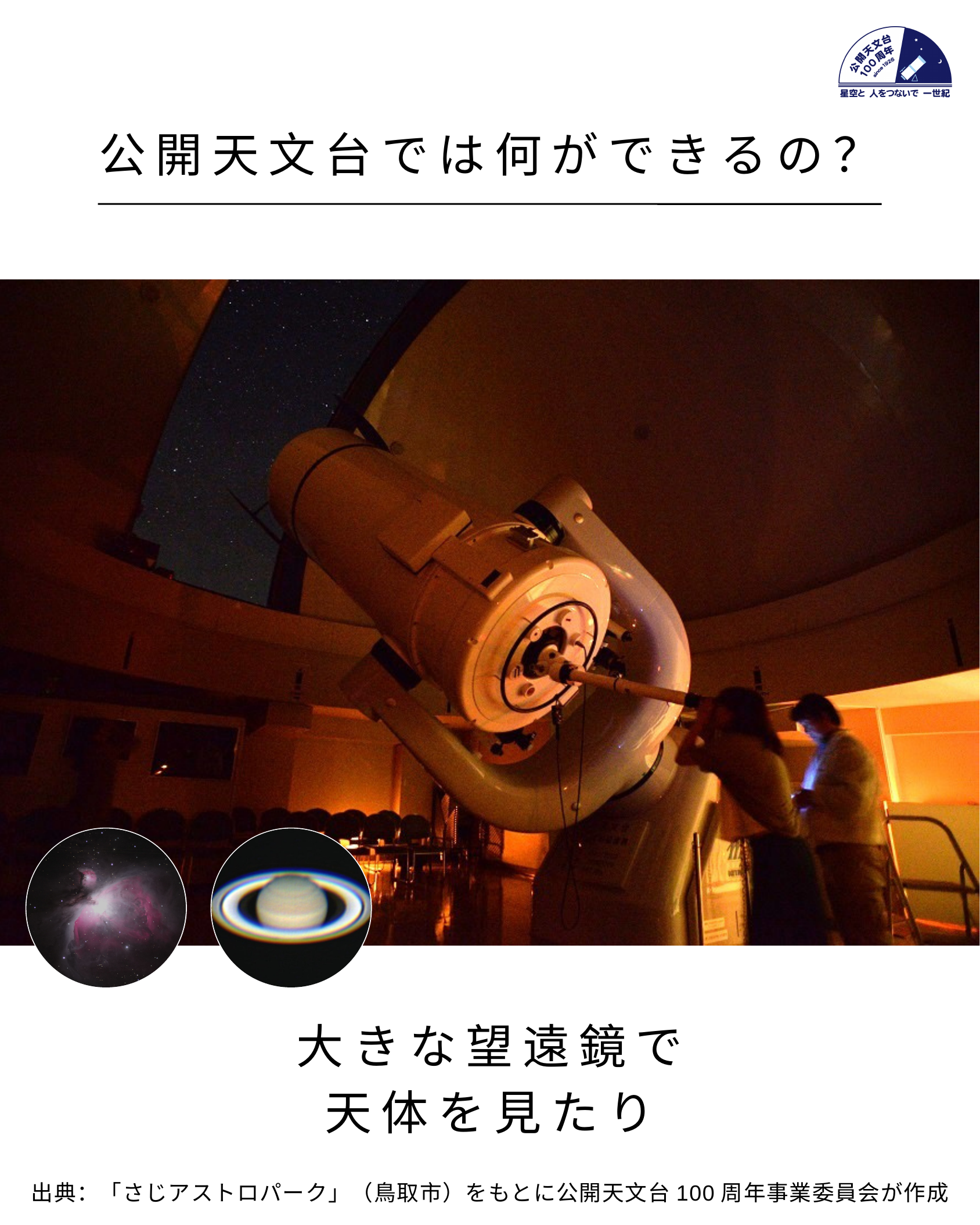

公開天文台では何ができるの？

大きな望遠鏡で
天体を見たり
出典：「さじアストロパーク」（鳥取市）をもとに公開天文台100周年事業委員会が作成